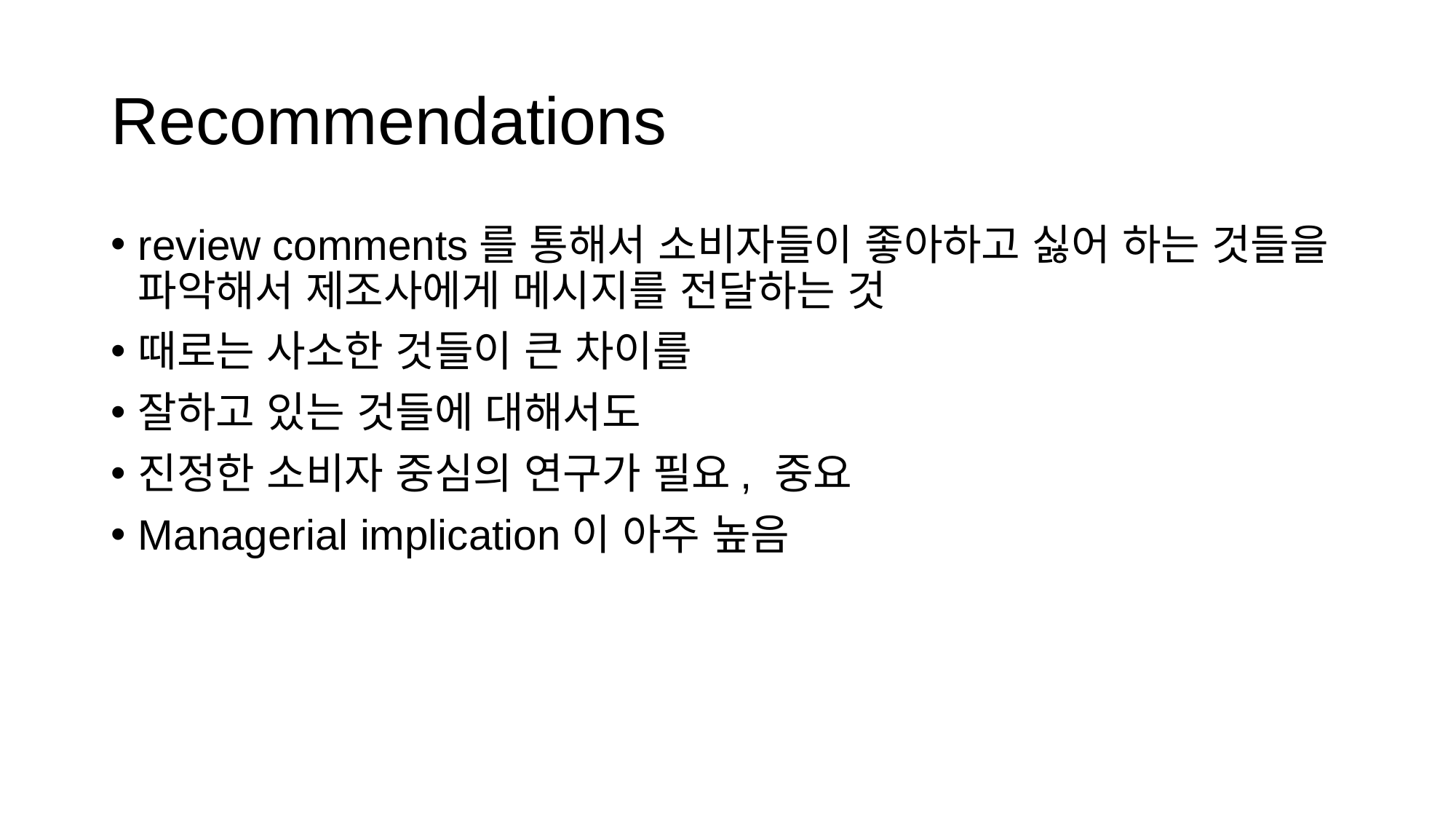

# Recommendations
review comments를 통해서 소비자들이 좋아하고 싫어 하는 것들을 파악해서 제조사에게 메시지를 전달하는 것
때로는 사소한 것들이 큰 차이를
잘하고 있는 것들에 대해서도
진정한 소비자 중심의 연구가 필요, 중요
Managerial implication이 아주 높음